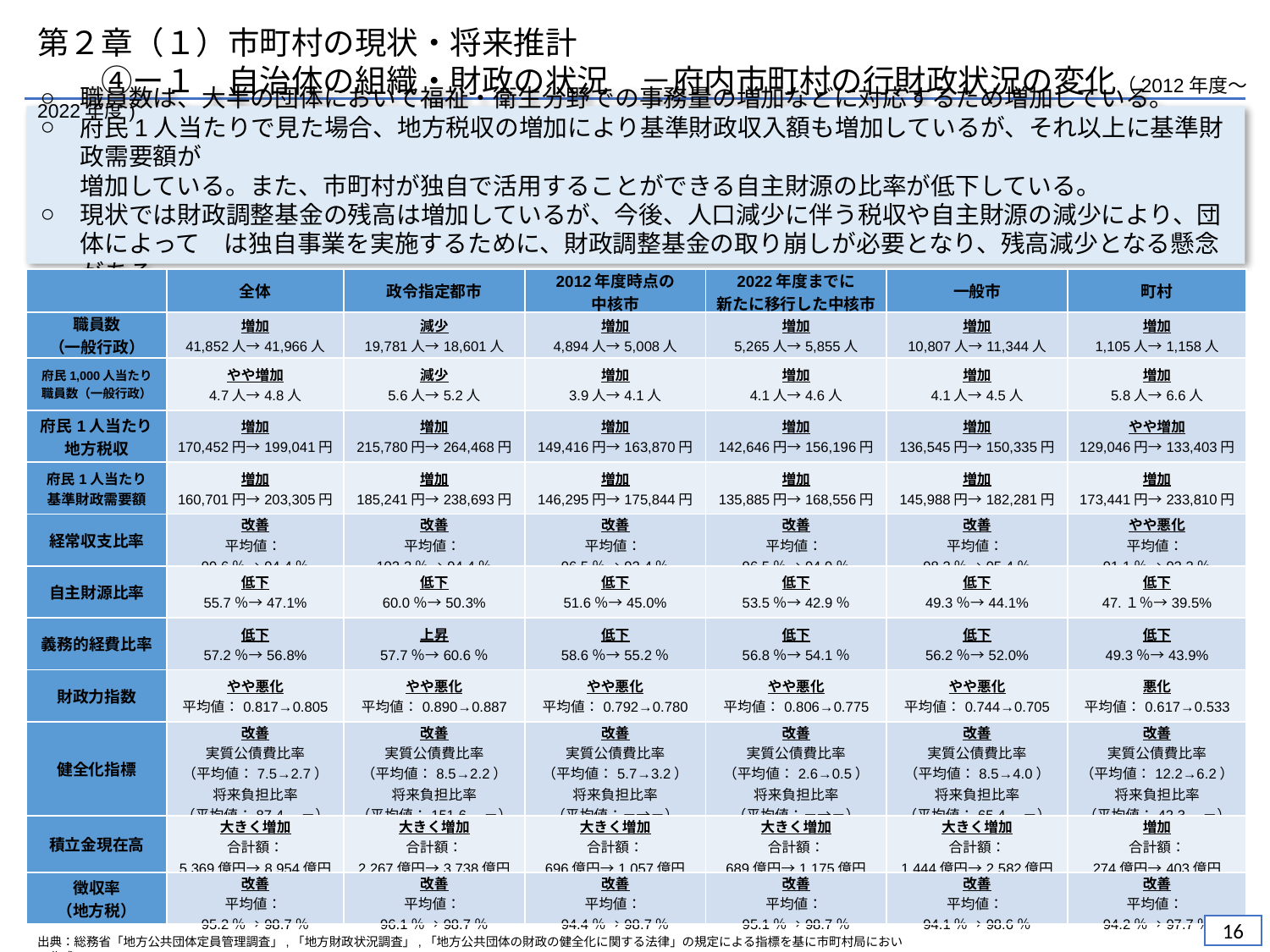

第２章（１）市町村の現状・将来推計
　　④ー１　自治体の組織・財政の状況　－府内市町村の行財政状況の変化（2012年度～2022年度)
職員数は、大半の団体において福祉・衛生分野での事務量の増加などに対応するため増加している。
府民1人当たりで見た場合、地方税収の増加により基準財政収入額も増加しているが、それ以上に基準財政需要額が
増加している。また、市町村が独自で活用することができる自主財源の比率が低下している。
現状では財政調整基金の残高は増加しているが、今後、人口減少に伴う税収や自主財源の減少により、団体によって　は独自事業を実施するために、財政調整基金の取り崩しが必要となり、残高減少となる懸念がある。
|  | 全体 | 政令指定都市 | 2012年度時点の 中核市 | 2022年度までに 新たに移行した中核市 | 一般市 | 町村 |
| --- | --- | --- | --- | --- | --- | --- |
| 職員数 （一般行政） | 増加 41,852人→41,966人 | 減少 19,781人→18,601人 | 増加 4,894人→5,008人 | 増加 5,265人→5,855人 | 増加 10,807人→11,344人 | 増加 1,105人→1,158人 |
| 府民1,000人当たり 職員数（一般行政） | やや増加 4.7人→4.8人 | 減少 5.6人→5.2人 | 増加 3.9人→4.1人 | 増加 4.1人→4.6人 | 増加 4.1人→4.5人 | 増加 5.8人→6.6人 |
| 府民1人当たり 地方税収 | 増加 170,452円→199,041円 | 増加 215,780円→264,468円 | 増加 149,416円→163,870円 | 増加 142,646円→156,196円 | 増加 136,545円→150,335円 | やや増加 129,046円→133,403円 |
| 府民1人当たり 基準財政需要額 | 増加 160,701円→203,305円 | 増加 185,241円→238,693円 | 増加 146,295円→175,844円 | 増加 135,885円→168,556円 | 増加 145,988円→182,281円 | 増加 173,441円→233,810円 |
| 経常収支比率 | 改善 平均値：99.6％→94.4％ | 改善 平均値：102.3％→94.4％ | 改善 平均値：96.5％→92.4％ | 改善 平均値：96.5％→94.9％ | 改善 平均値：98.3％→95.4％ | やや悪化 平均値：91.1％→92.3％ |
| 自主財源比率 | 低下 55.7％→47.1% | 低下 60.0％→50.3% | 低下 51.6％→45.0% | 低下 53.5％→42.9％ | 低下 49.3％→44.1% | 低下 47.１％→39.5% |
| 義務的経費比率 | 低下 57.2％→56.8% | 上昇 57.7％→60.6％ | 低下 58.6％→55.2％ | 低下 56.8％→54.1％ | 低下 56.2％→52.0% | 低下 49.3％→43.9% |
| 財政力指数 | やや悪化 平均値：0.817→0.805 | やや悪化 平均値：0.890→0.887 | やや悪化 平均値：0.792→0.780 | やや悪化 平均値：0.806→0.775 | やや悪化 平均値：0.744→0.705 | 悪化 平均値：0.617→0.533 |
| 健全化指標 | 改善 実質公債費比率 （平均値：7.5→2.7） 将来負担比率 （平均値：87.4→－） | 改善 実質公債費比率 （平均値：8.5→2.2） 将来負担比率 （平均値：151.6→－） | 改善 実質公債費比率 （平均値：5.7→3.2） 将来負担比率 （平均値：－→－） | 改善 実質公債費比率 （平均値：2.6→0.5） 将来負担比率 （平均値：－→－） | 改善 実質公債費比率 （平均値：8.5→4.0） 将来負担比率 （平均値：65.4→－） | 改善 実質公債費比率 （平均値：12.2→6.2） 将来負担比率 （平均値：42.3→－） |
| 積立金現在高 | 大きく増加 合計額： 5,369億円→8,954億円 | 大きく増加 合計額： 2,267億円→3,738億円 | 大きく増加 合計額： 696億円→1,057億円 | 大きく増加 合計額： 689億円→1,175億円 | 大きく増加 合計額： 1,444億円→2,582億円 | 増加 合計額： 274億円→403億円 |
| 徴収率 （地方税） | 改善 平均値：95.2％→98.7％ | 改善 平均値：96.1％→98.7％ | 改善 平均値：94.4％→98.7％ | 改善 平均値：95.1％→98.7％ | 改善 平均値：94.1％→98.6％ | 改善 平均値：94.2％→97.7％ |
16
出典：総務省「地方公共団体定員管理調査」,「地方財政状況調査」,「地方公共団体の財政の健全化に関する法律」の規定による指標を基に市町村局において作成